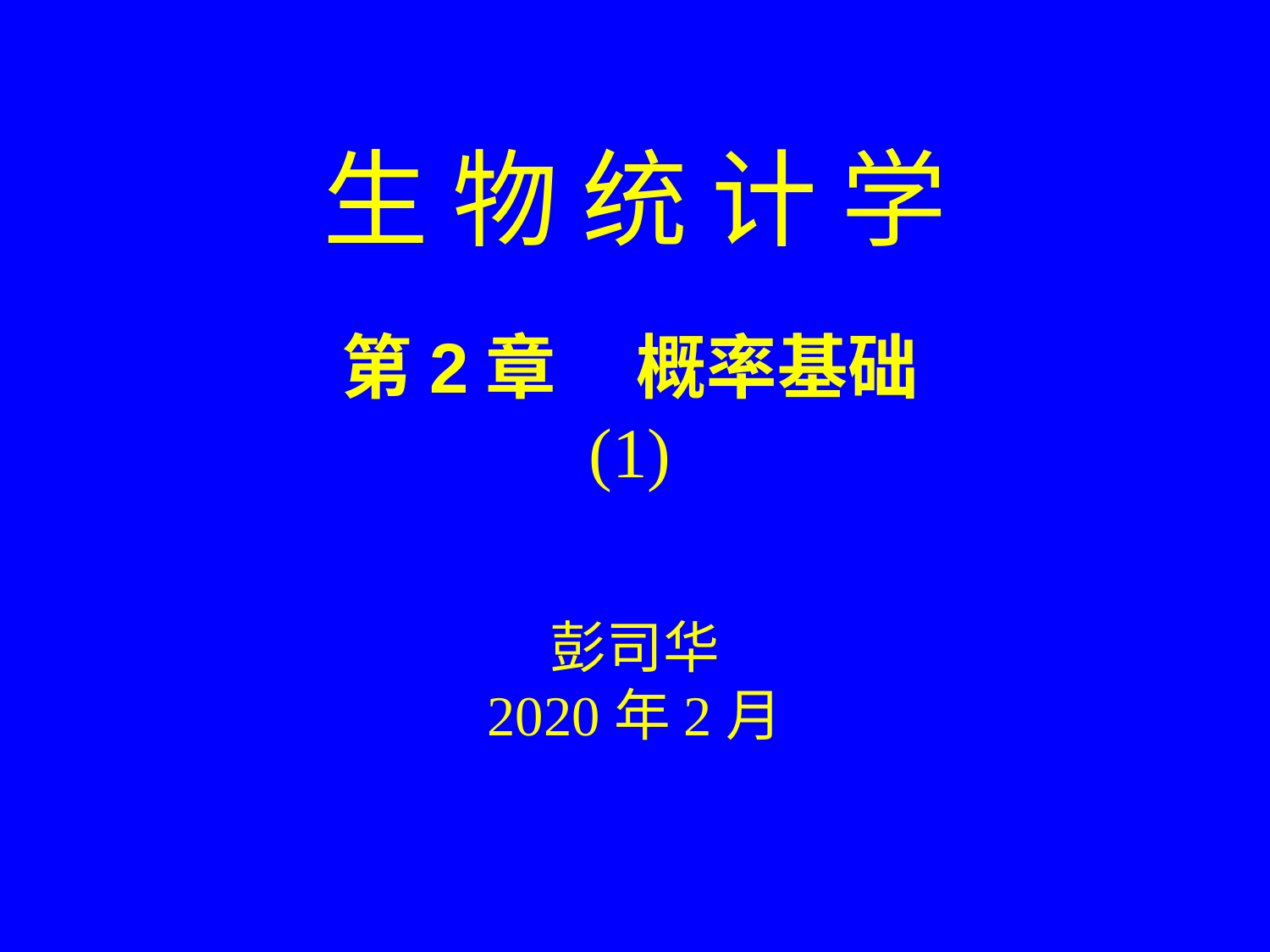

生 物 统 计 学
# 第2章     概率基础 (1)

彭司华
2020年2月